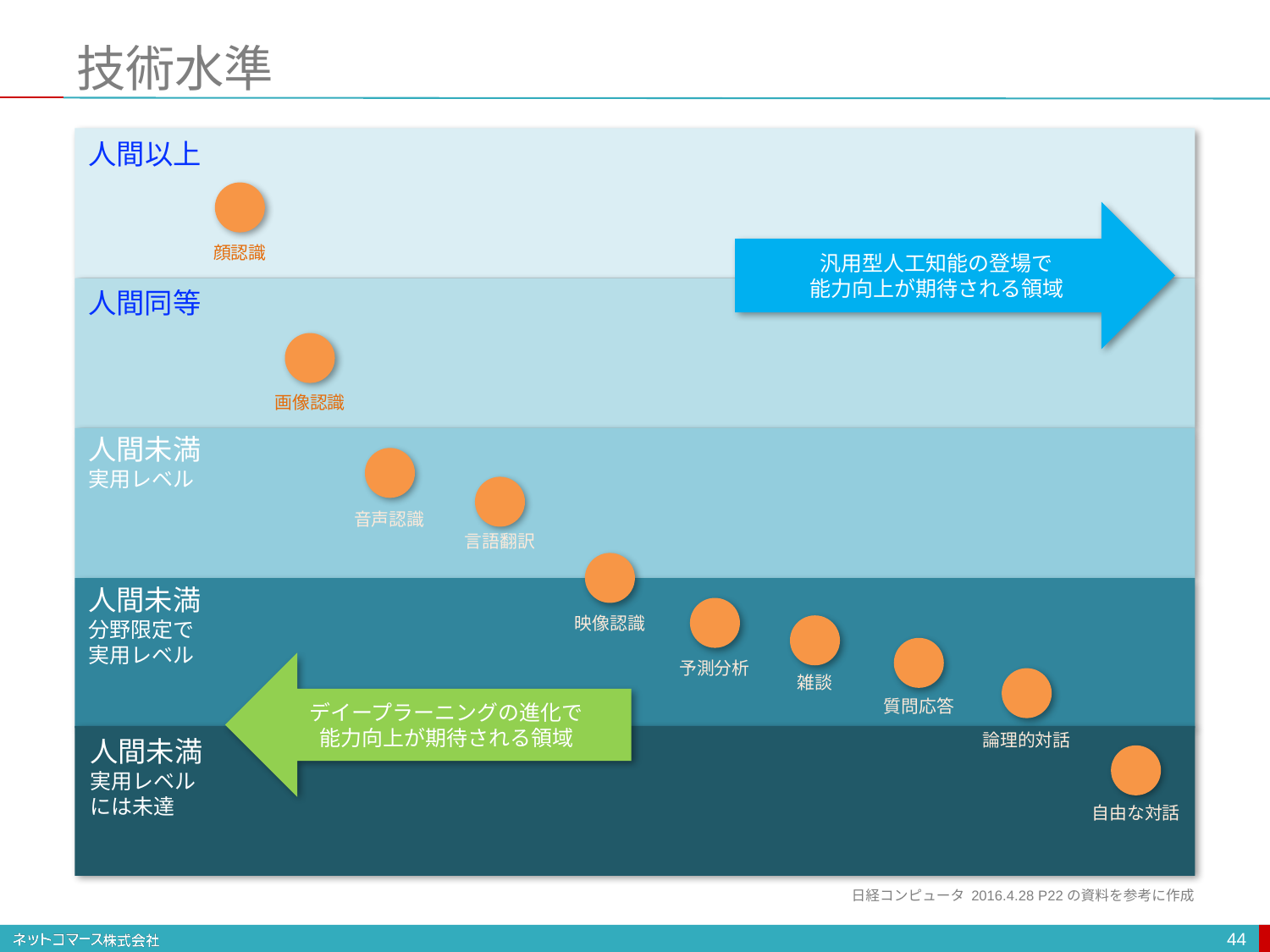

# 技術水準

人間以上

汎用型人工知能の登場で
能力向上が期待される領域
顔認識

人間同等

画像認識
人間未満
実用レベル

音声認識
言語翻訳

人間未満
分野限定で
実用レベル

映像認識

予測分析
デイープラーニングの進化で
能力向上が期待される領域
雑談

質問応答
論理的対話

人間未満
実用レベル
には未達

自由な対話
日経コンピュータ 2016.4.28 P22の資料を参考に作成
44